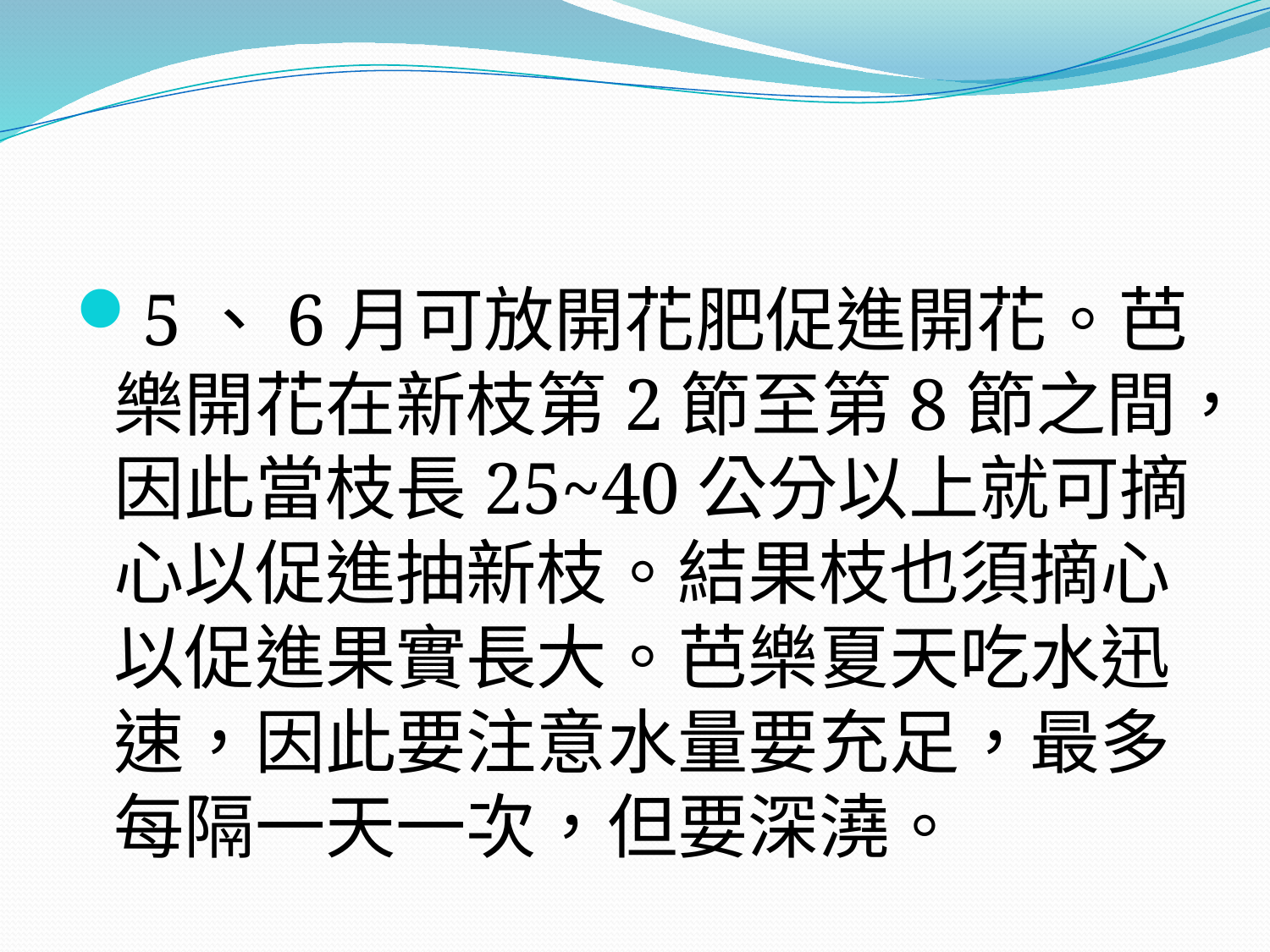

#
5、6月可放開花肥促進開花。芭樂開花在新枝第2節至第8節之間，因此當枝長25~40公分以上就可摘心以促進抽新枝。結果枝也須摘心以促進果實長大。芭樂夏天吃水迅速，因此要注意水量要充足，最多每隔一天一次，但要深澆。